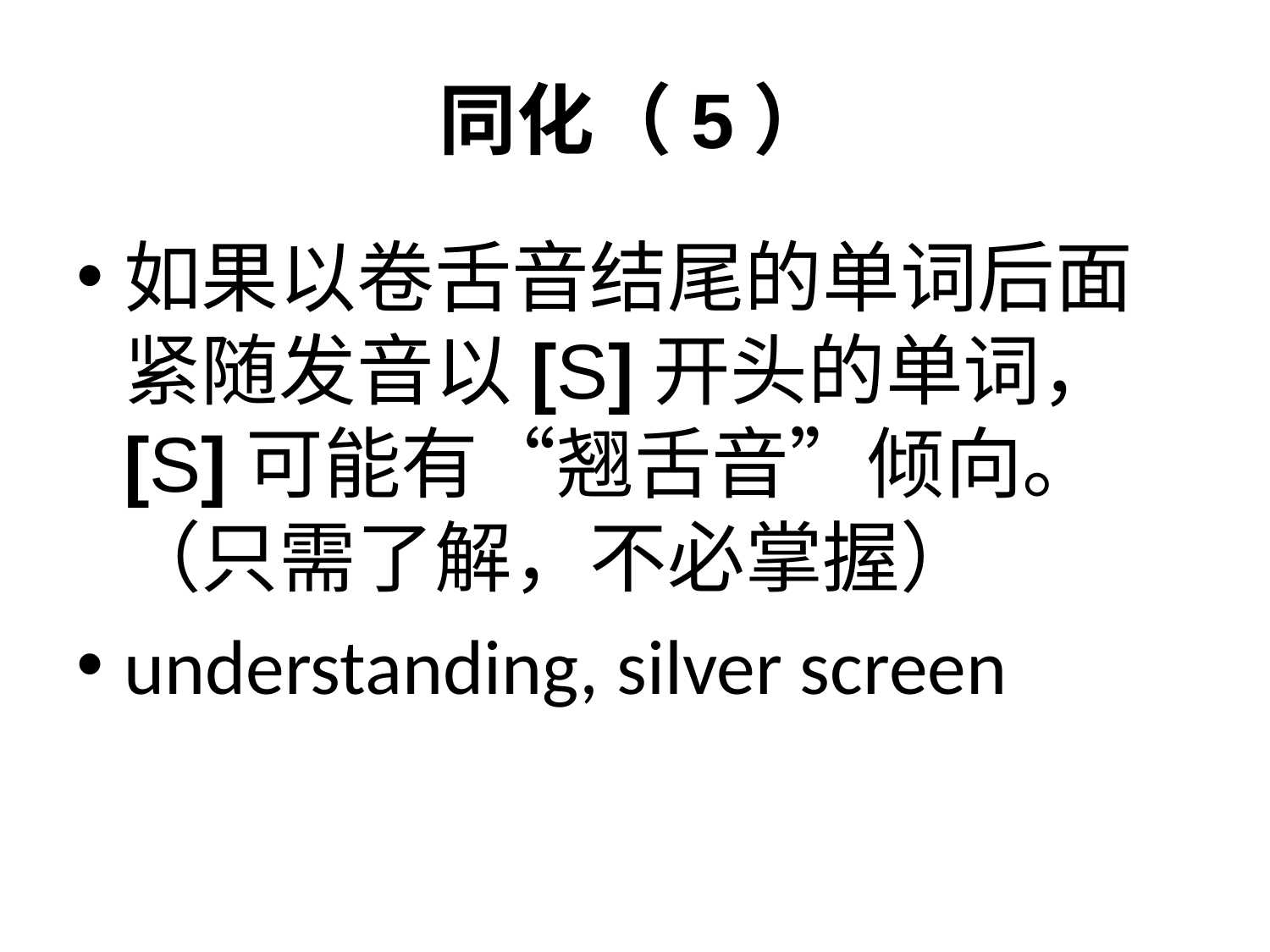

# 同化（5）
如果以卷舌音结尾的单词后面紧随发音以[Ѕ]开头的单词，[Ѕ]可能有“翘舌音”倾向。（只需了解，不必掌握）
understanding, silver screen